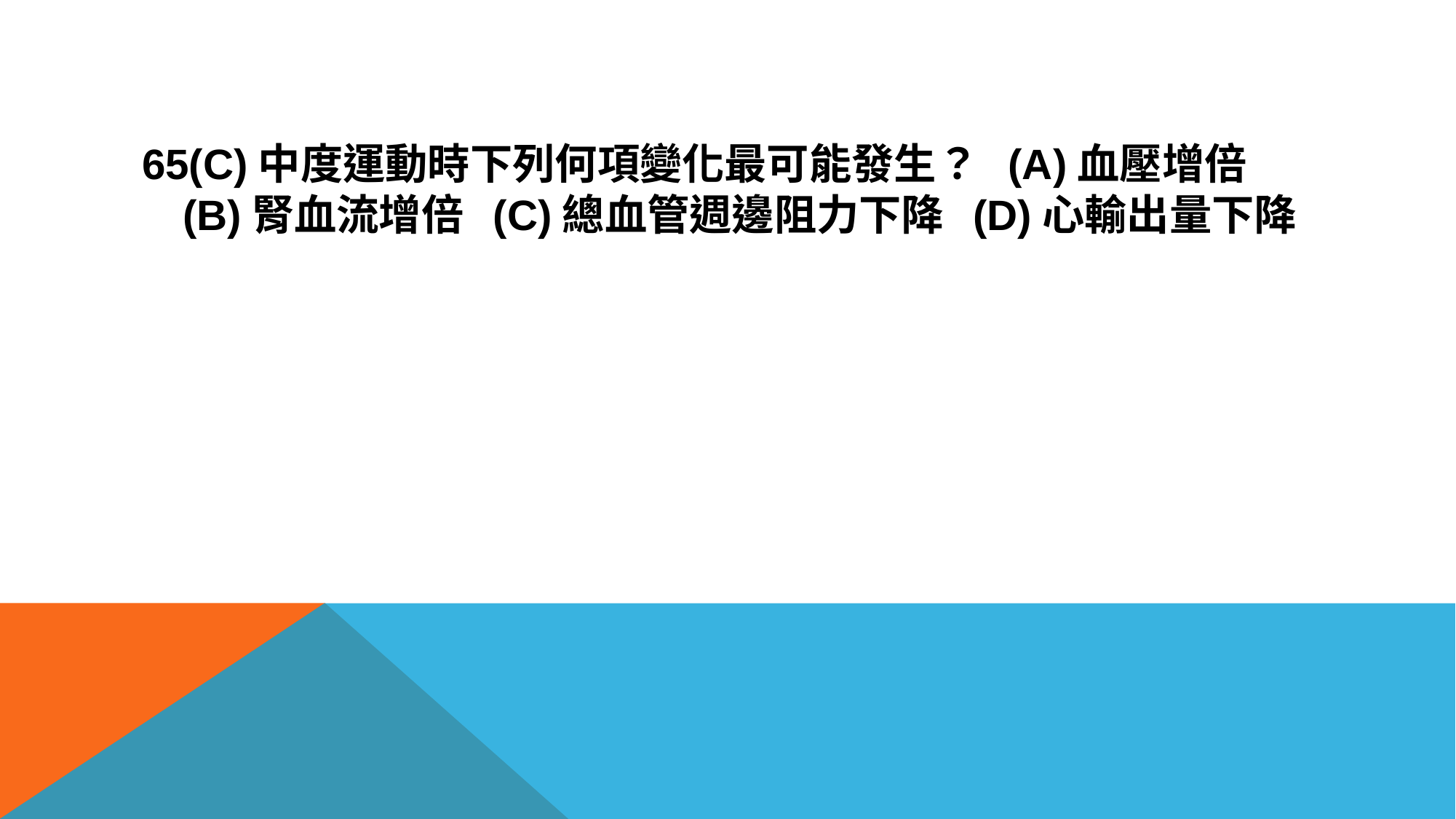

#
65(C)中度運動時下列何項變化最可能發生？  (A)血壓增倍  (B)腎血流增倍  (C)總血管週邊阻力下降  (D)心輸出量下降